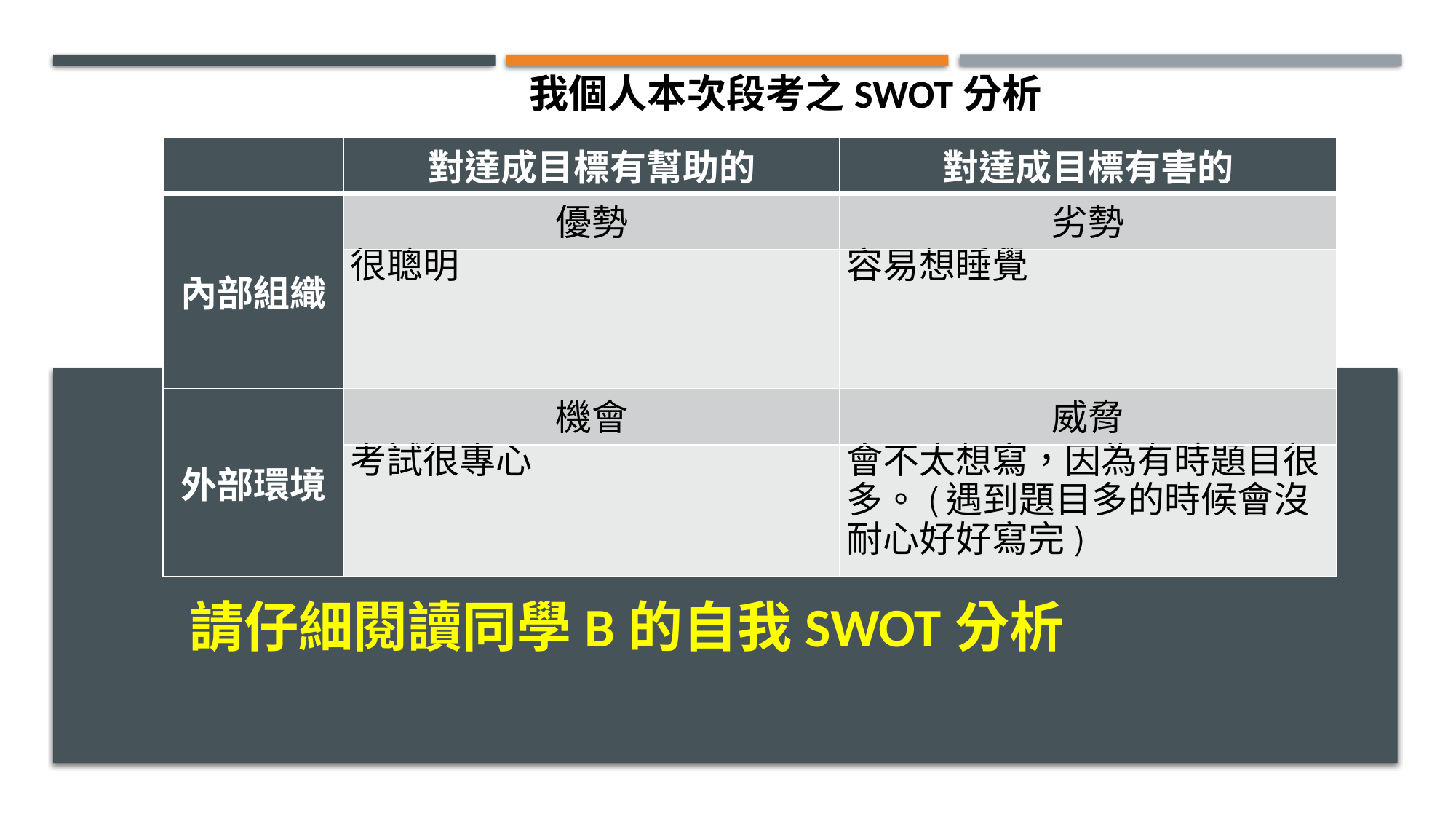

我個人本次段考之SWOT分析
|  | 對達成目標有幫助的 | 對達成目標有害的 |
| --- | --- | --- |
| 內部組織 | 優勢 | 劣勢 |
|  | 很聰明 | 容易想睡覺 |
| 外部環境 | 機會 | 威脅 |
|  | 考試很專心 | 會不太想寫，因為有時題目很多。(遇到題目多的時候會沒耐心好好寫完) |
請仔細閱讀同學B的自我SWOT分析